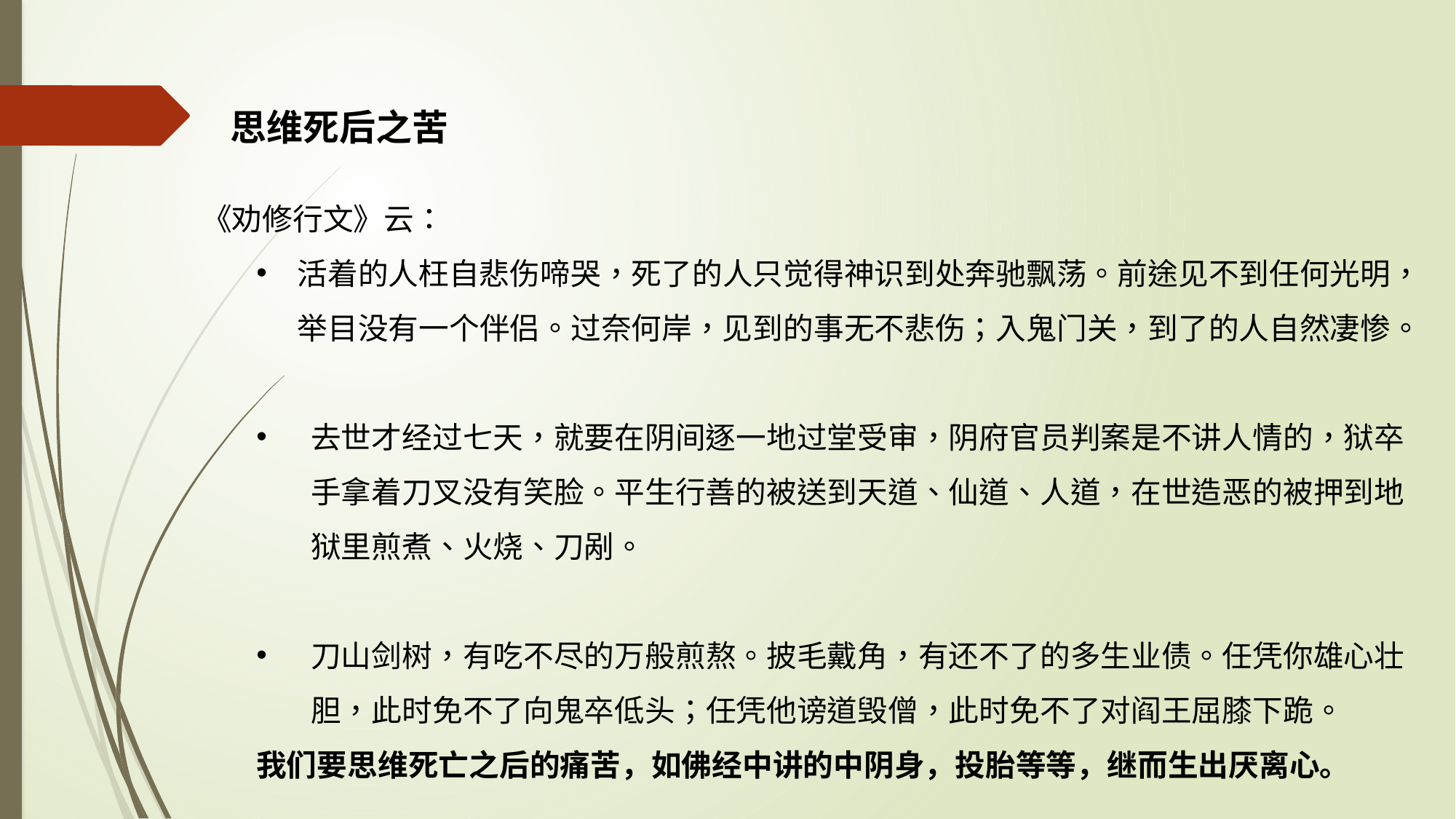

思维死后之苦
《劝修行文》云：
活着的人枉自悲伤啼哭，死了的人只觉得神识到处奔驰飘荡。前途见不到任何光明，举目没有一个伴侣。过奈何岸，见到的事无不悲伤；入鬼门关，到了的人自然凄惨。

去世才经过七天，就要在阴间逐一地过堂受审，阴府官员判案是不讲人情的，狱卒手拿着刀叉没有笑脸。平生行善的被送到天道、仙道、人道，在世造恶的被押到地狱里煎煮、火烧、刀剐。

刀山剑树，有吃不尽的万般煎熬。披毛戴角，有还不了的多生业债。任凭你雄心壮胆，此时免不了向鬼卒低头；任凭他谤道毁僧，此时免不了对阎王屈膝下跪。
我们要思维死亡之后的痛苦，如佛经中讲的中阴身，投胎等等，继而生出厌离心。